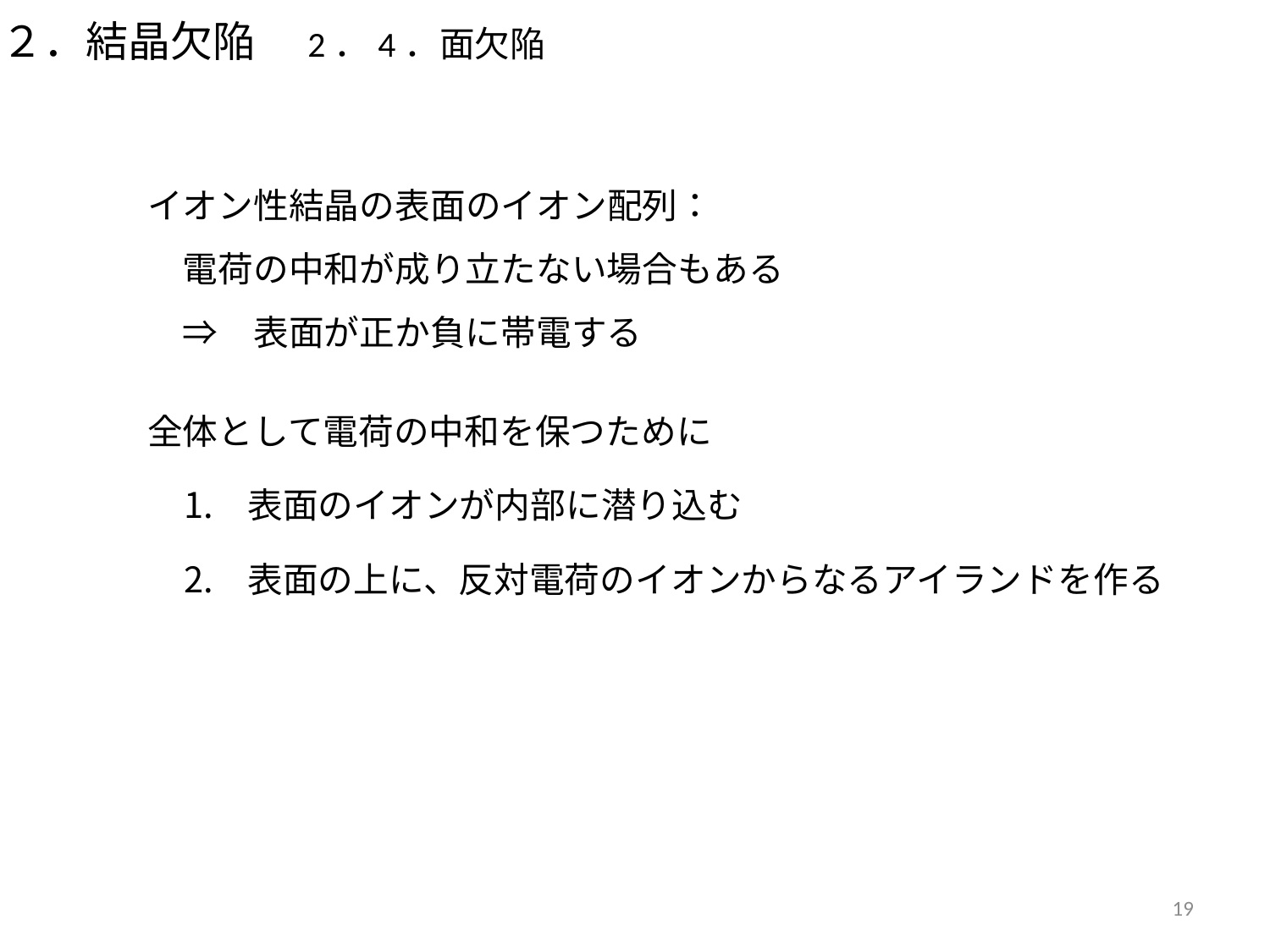

２．結晶欠陥　2．4．面欠陥
イオン性結晶の表面のイオン配列：
　電荷の中和が成り立たない場合もある
　⇒　表面が正か負に帯電する
全体として電荷の中和を保つために
表面のイオンが内部に潜り込む
表面の上に、反対電荷のイオンからなるアイランドを作る
19